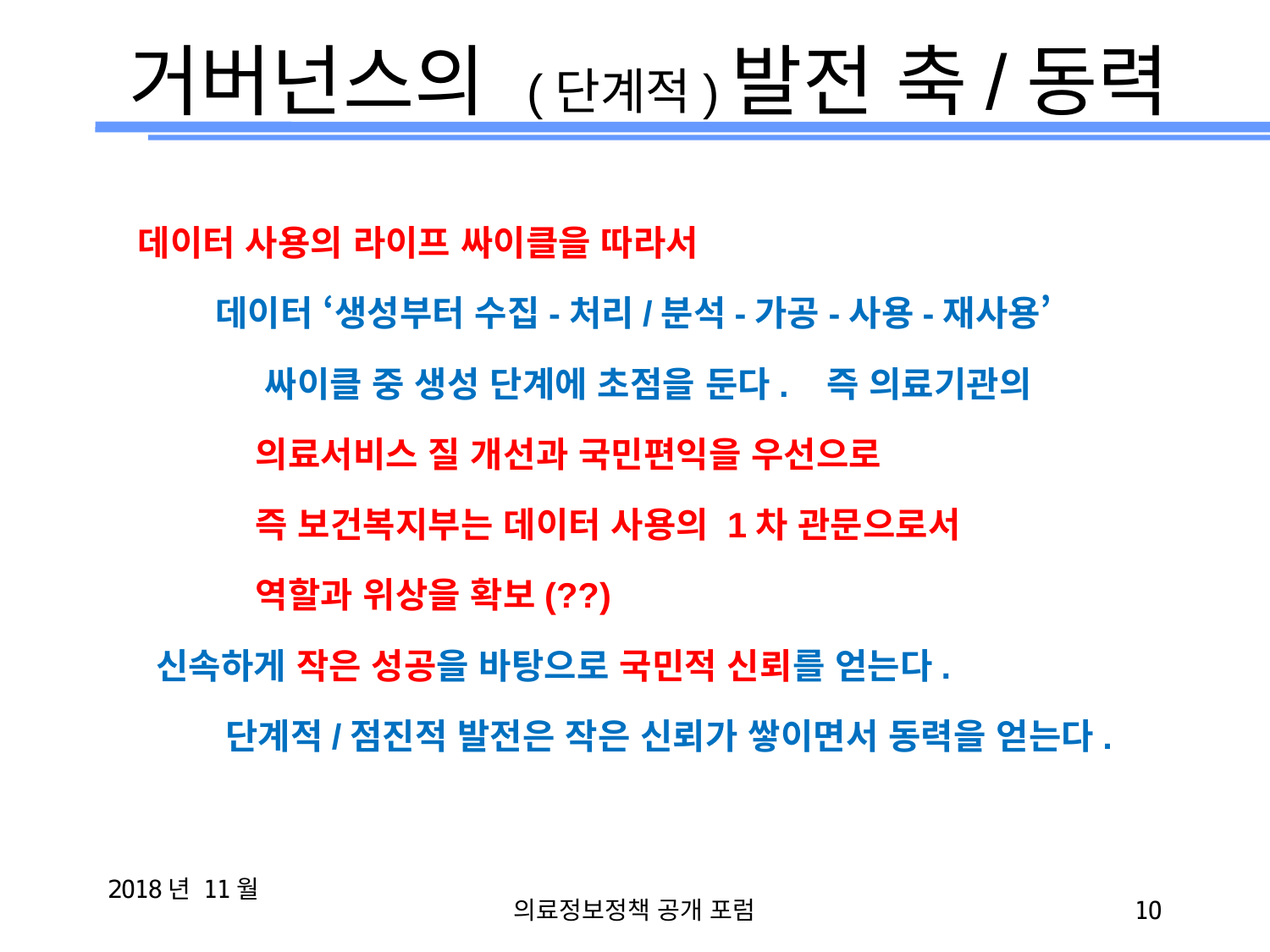

# 거버넌스의 (단계적)발전 축/동력
데이터 사용의 라이프 싸이클을 따라서
       데이터 ‘생성부터 수집-처리/분석-가공-사용-재사용’
	싸이클 중 생성 단계에 초점을 둔다.   즉 의료기관의
           의료서비스 질 개선과 국민편익을 우선으로
           즉 보건복지부는 데이터 사용의 1차 관문으로서
           역할과 위상을 확보(??)
 신속하게 작은 성공을 바탕으로 국민적 신뢰를 얻는다.
        단계적/점진적 발전은 작은 신뢰가 쌓이면서 동력을 얻는다.

2018년 11월
의료정보정책 공개 포럼
10